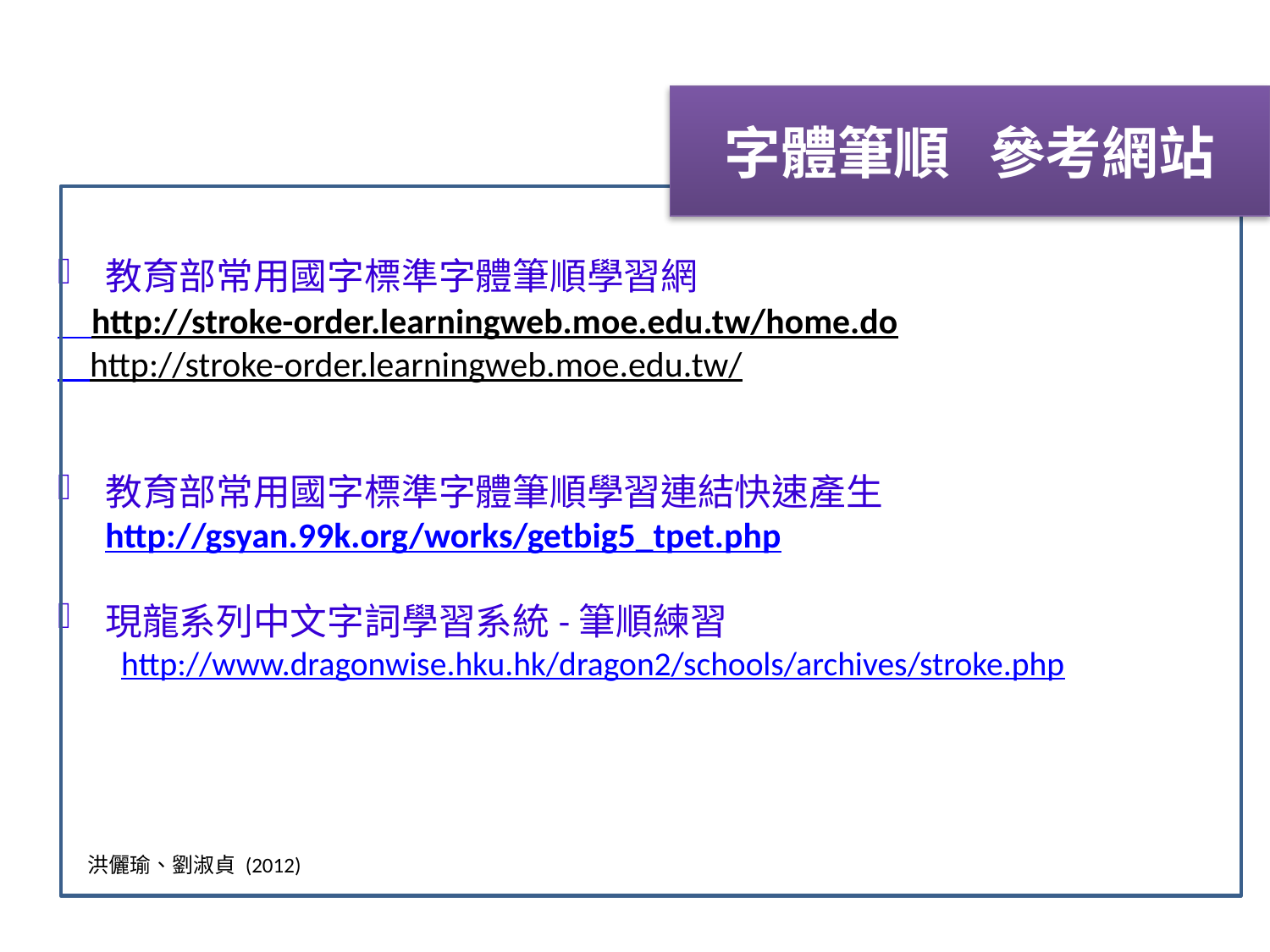

字體筆順   參考網站

教育部常用國字標準字體筆順學習網
    http://stroke-order.learningweb.moe.edu.tw/home.do
    http://stroke-order.learningweb.moe.edu.tw/

教育部常用國字標準字體筆順學習連結快速產生  http://gsyan.99k.org/works/getbig5_tpet.php
現龍系列中文字詞學習系統-筆順練習
http://www.dragonwise.hku.hk/dragon2/schools/archives/stroke.php
洪儷瑜、劉淑貞 (2012)